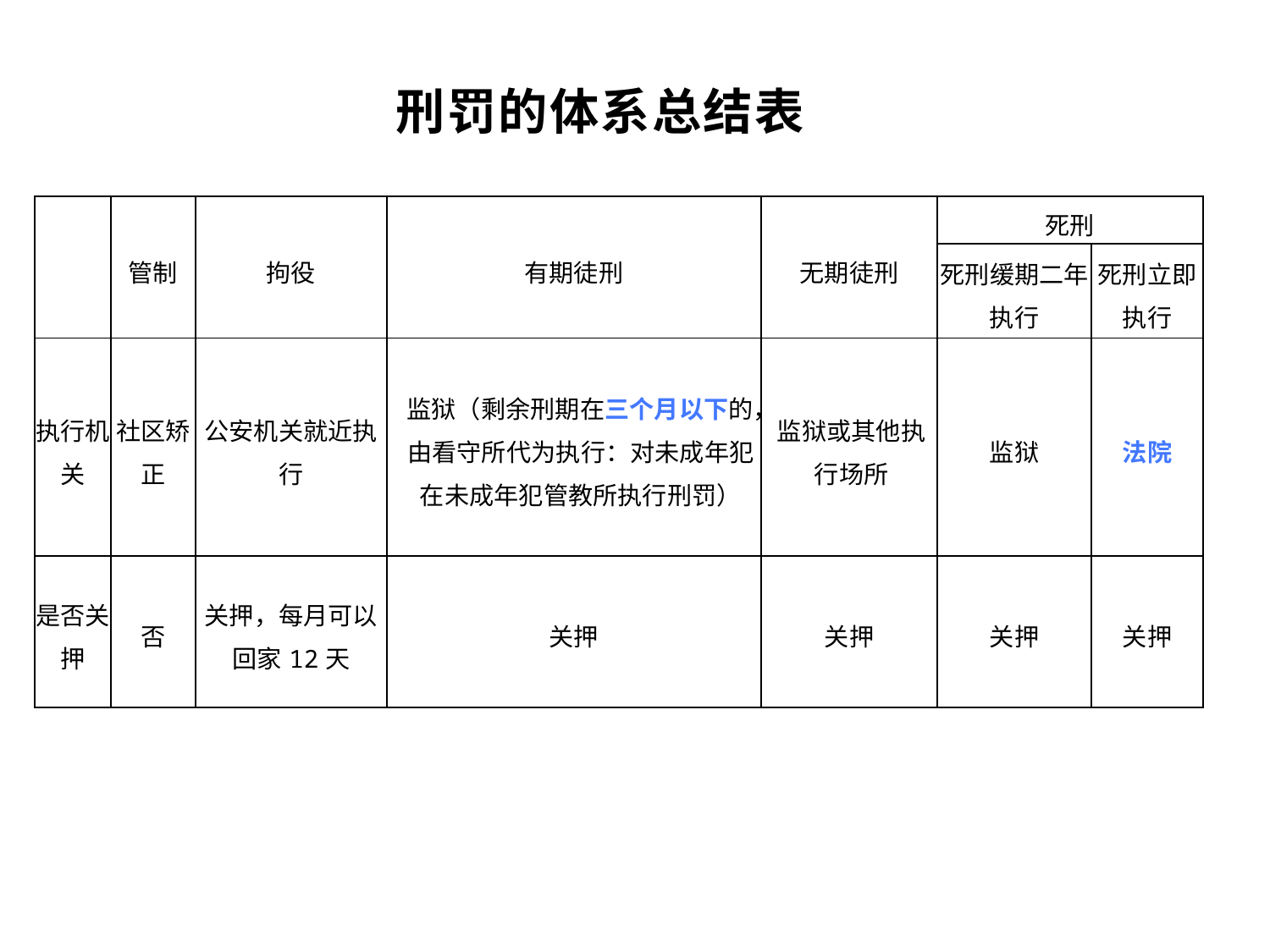

刑罚的体系总结表

|  | 管制 | 拘役 | 有期徒刑 | 无期徒刑 | 死刑 |  |
| --- | --- | --- | --- | --- | --- | --- |
|  |  |  |  |  | 死刑缓期二年执行 | 死刑立即执行 |
| 执行机关 | 社区矫正 | 公安机关就近执行 | 监狱（剩余刑期在三个月以下的，由看守所代为执行：对未成年犯在未成年犯管教所执行刑罚） | 监狱或其他执行场所 | 监狱 | 法院 |
| 是否关押 | 否 | 关押，每月可以回家12天 | 关押 | 关押 | 关押 | 关押 |